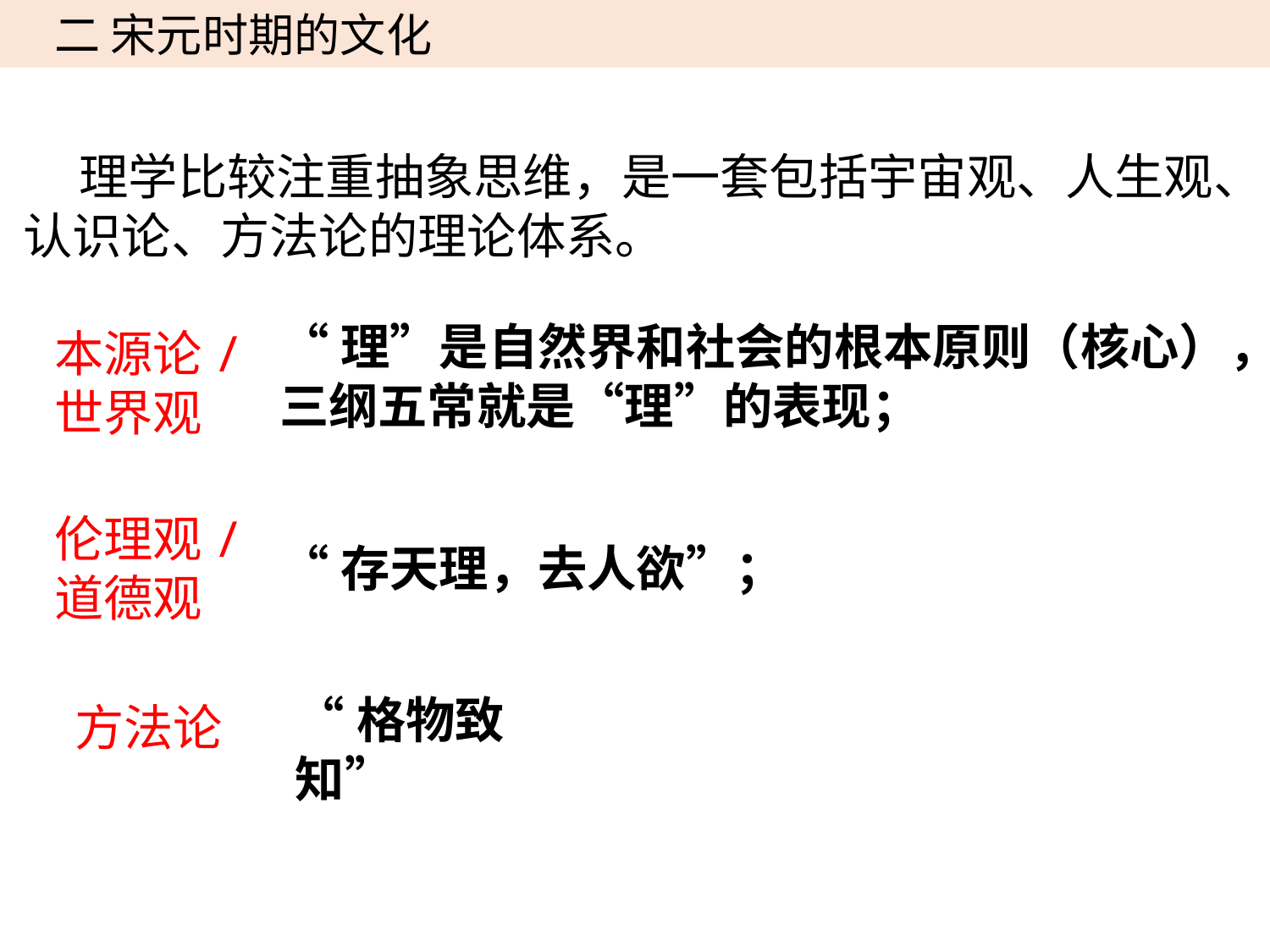

二 宋元时期的文化
    理学比较注重抽象思维，是一套包括宇宙观、人生观、认识论、方法论的理论体系。
“理”是自然界和社会的根本原则（核心），三纲五常就是“理”的表现；
本源论/
世界观
伦理观/
道德观
“存天理，去人欲”；
“格物致知”
方法论